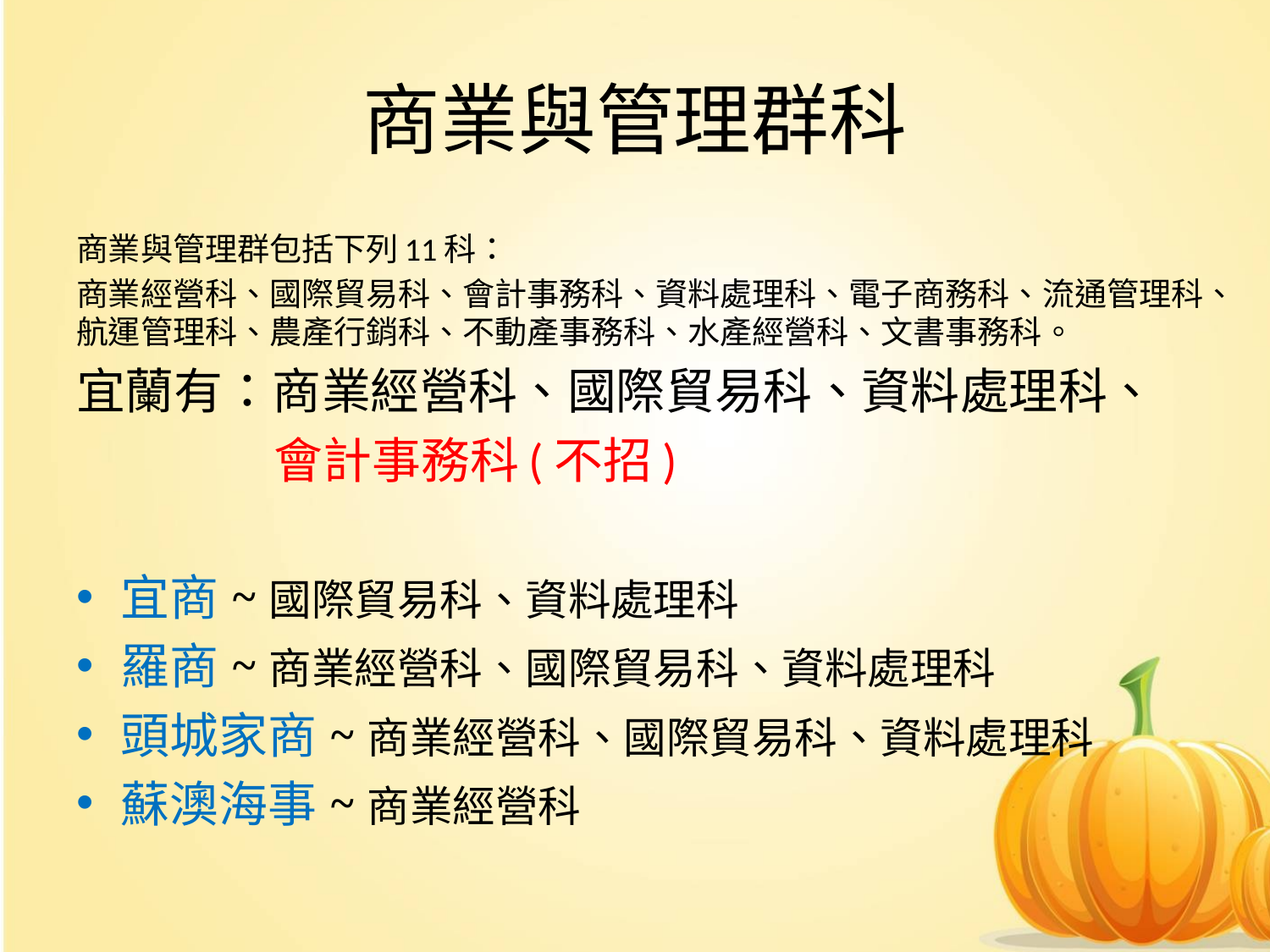

# 商業與管理群科
商業與管理群包括下列11科：
商業經營科、國際貿易科、會計事務科、資料處理科、電子商務科、流通管理科、航運管理科、農產行銷科、不動產事務科、水產經營科、文書事務科。
宜蘭有：商業經營科、國際貿易科、資料處理科、
                 會計事務科(不招)

宜商~國際貿易科、資料處理科
羅商~商業經營科、國際貿易科、資料處理科
頭城家商~商業經營科、國際貿易科、資料處理科
蘇澳海事~商業經營科